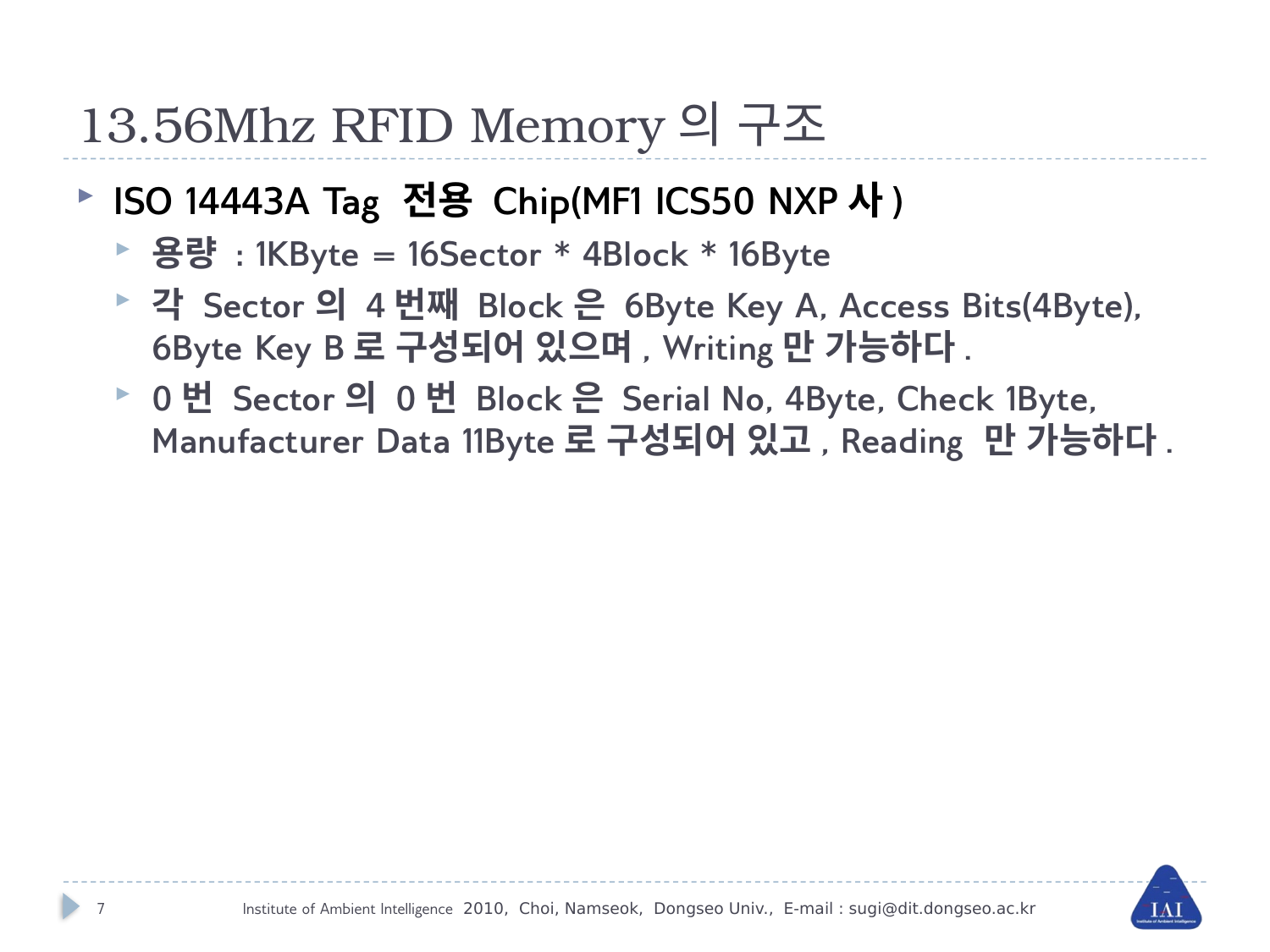

# 13.56Mhz RFID Memory의 구조
ISO 14443A Tag 전용 Chip(MF1 ICS50 NXP사)
용량 : 1KByte = 16Sector * 4Block * 16Byte
각 Sector의 4번째 Block은 6Byte Key A, Access Bits(4Byte), 6Byte Key B로 구성되어 있으며, Writing만 가능하다.
0번 Sector의 0번 Block은 Serial No, 4Byte, Check 1Byte, Manufacturer Data 11Byte로 구성되어 있고, Reading 만 가능하다.